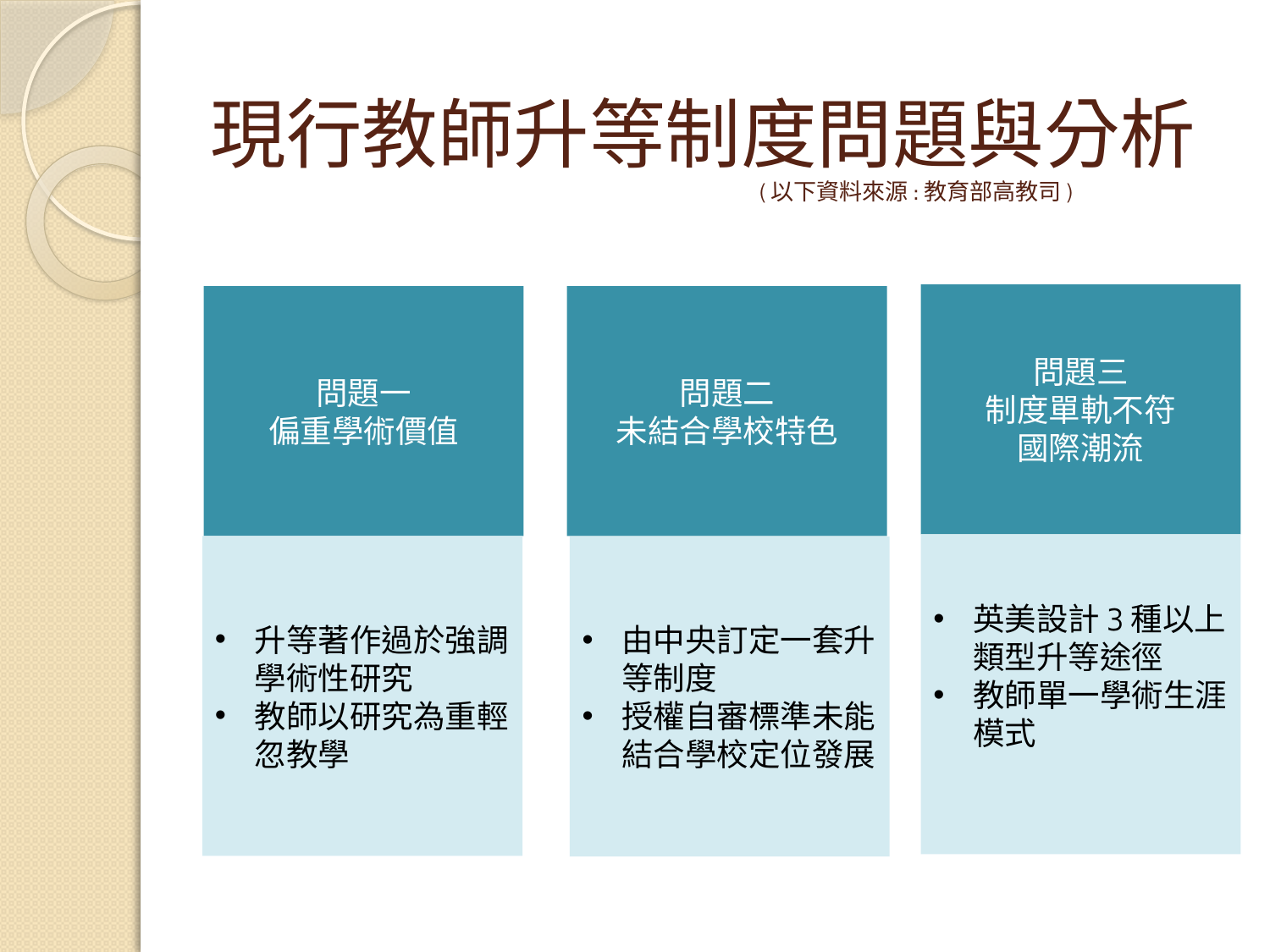

現行教師升等制度問題與分析
                                                                                                           (以下資料來源:教育部高教司)
問題三
制度單軌不符
國際潮流
英美設計3種以上類型升等途徑
教師單一學術生涯模式

問題一
偏重學術價值
升等著作過於強調學術性研究
教師以研究為重輕忽教學
問題二
未結合學校特色
由中央訂定一套升等制度
授權自審標準未能結合學校定位發展